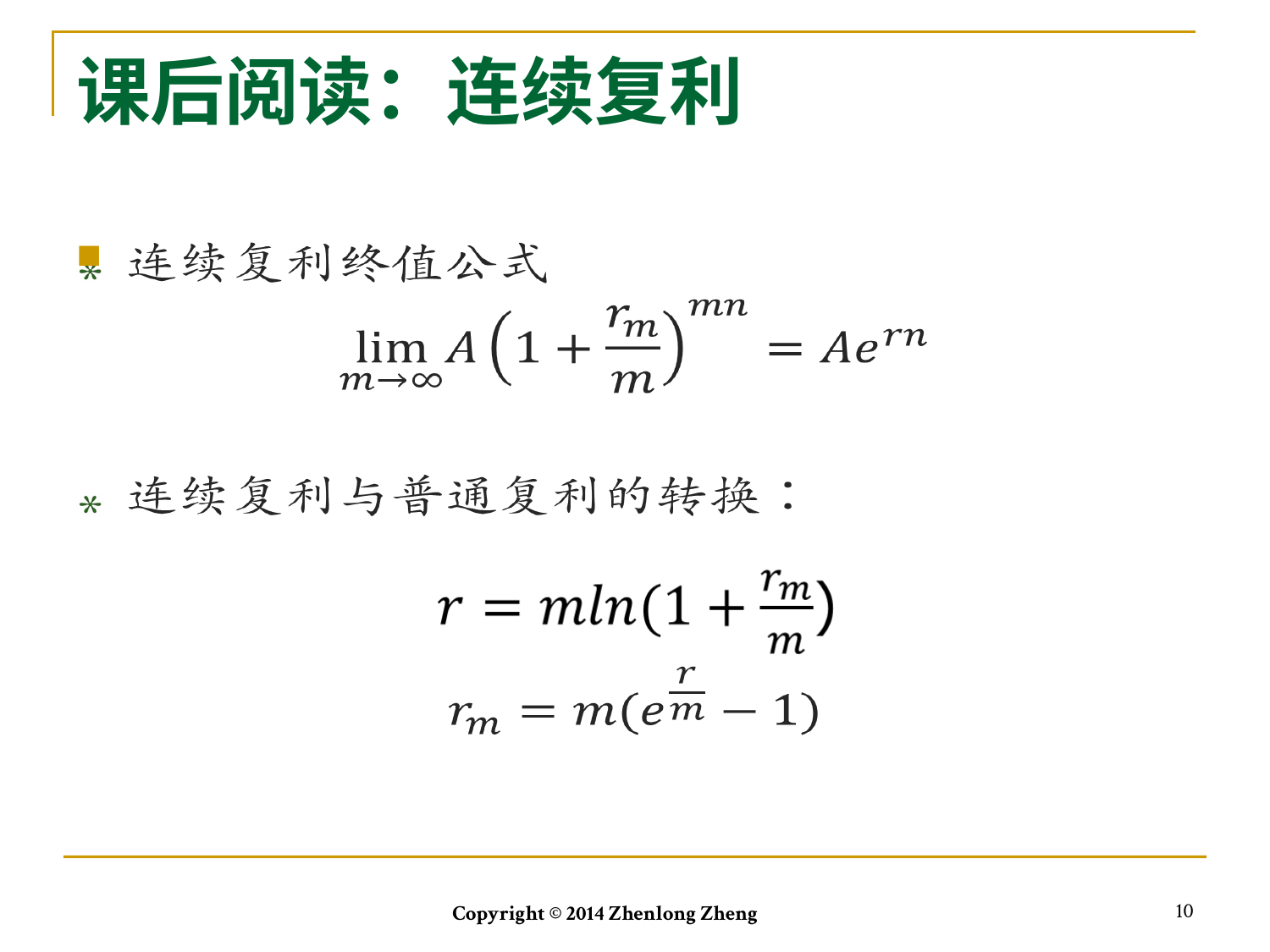

# 课后阅读：连续复利

10
Copyright © 2014 Zhenlong Zheng